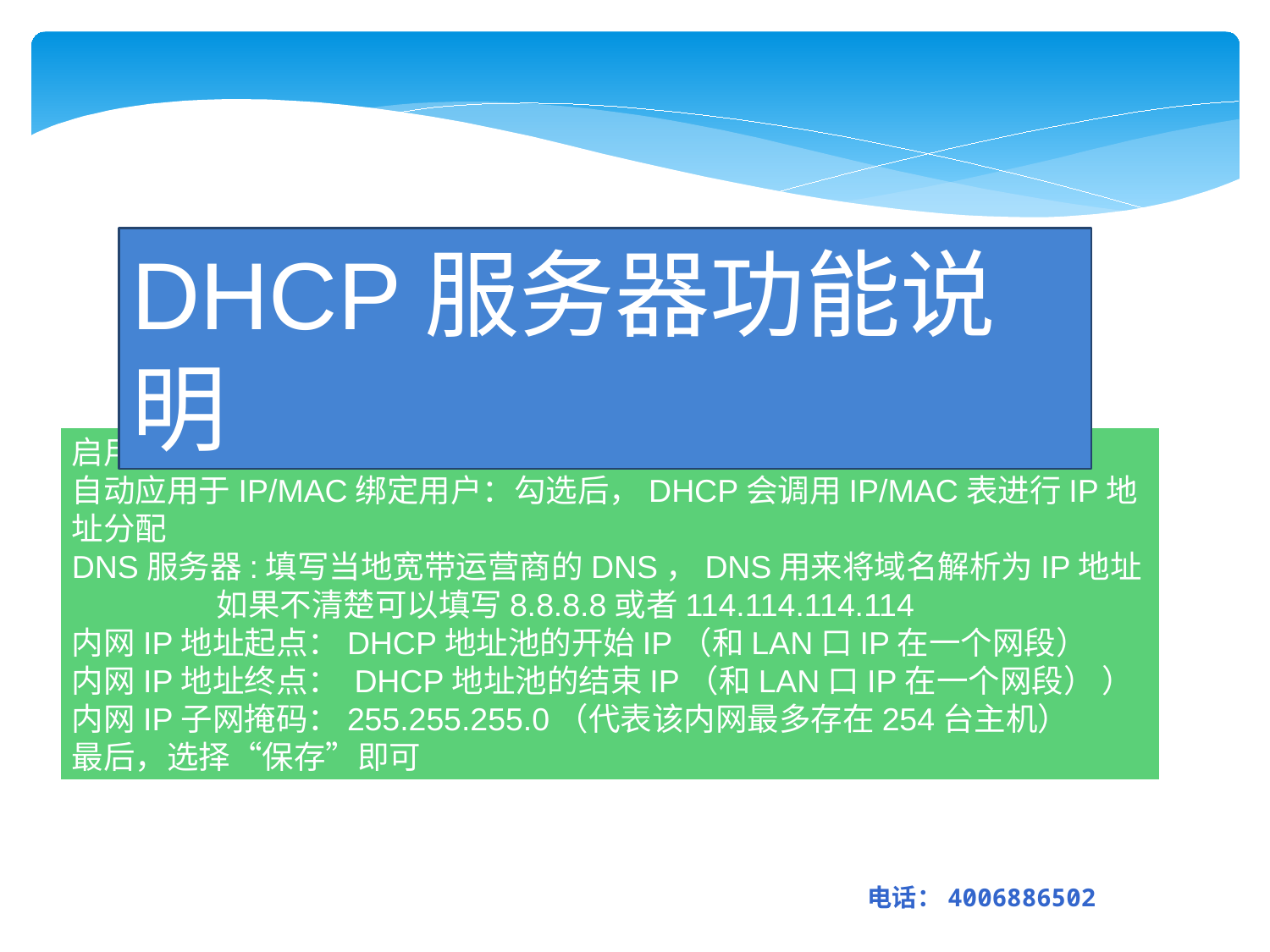

DHCP服务器功能说明
启用DHCP服务：打勾代表启用DHCP功能，不打勾，代表关闭该功能
自动应用于IP/MAC绑定用户：勾选后，DHCP会调用IP/MAC表进行IP地址分配
DNS服务器:填写当地宽带运营商的DNS，DNS用来将域名解析为IP地址
                   如果不清楚可以填写8.8.8.8或者114.114.114.114
内网IP地址起点：DHCP地址池的开始IP（和LAN口IP在一个网段）
内网IP地址终点： DHCP地址池的结束IP（和LAN口IP在一个网段） ）
内网IP子网掩码：255.255.255.0（代表该内网最多存在254台主机）
最后，选择“保存”即可